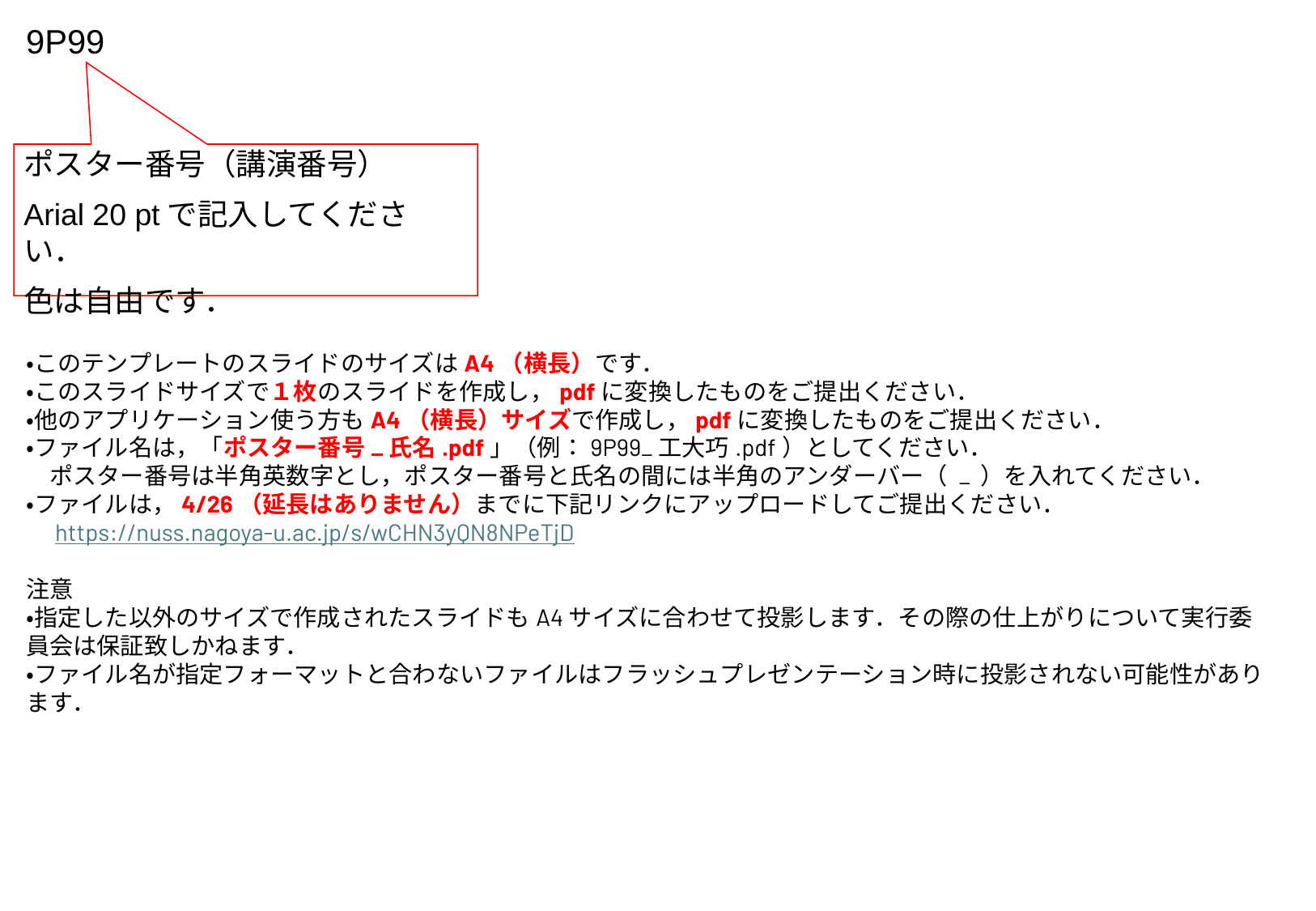

9P99
ポスター番号（講演番号）
Arial 20 ptで記入してください．
色は自由です．

・このテンプレートのスライドのサイズはA4（横長）です．
・このスライドサイズで１枚のスライドを作成し，pdfに変換したものをご提出ください．
・他のアプリケーション使う方もA4（横長）サイズで作成し，pdfに変換したものをご提出ください．
・ファイル名は，「ポスター番号_氏名.pdf」（例：9P99_工大巧.pdf）としてください．
　ポスター番号は半角英数字とし，ポスター番号と氏名の間には半角のアンダーバー（ _ ）を入れてください．
・ファイルは，4/26（延長はありません）までに下記リンクにアップロードしてご提出ください．
　https://nuss.nagoya-u.ac.jp/s/wCHN3yQN8NPeTjD

注意
・指定した以外のサイズで作成されたスライドもA4サイズに合わせて投影します．その際の仕上がりについて実行委員会は保証致しかねます．
・ファイル名が指定フォーマットと合わないファイルはフラッシュプレゼンテーション時に投影されない可能性があります．